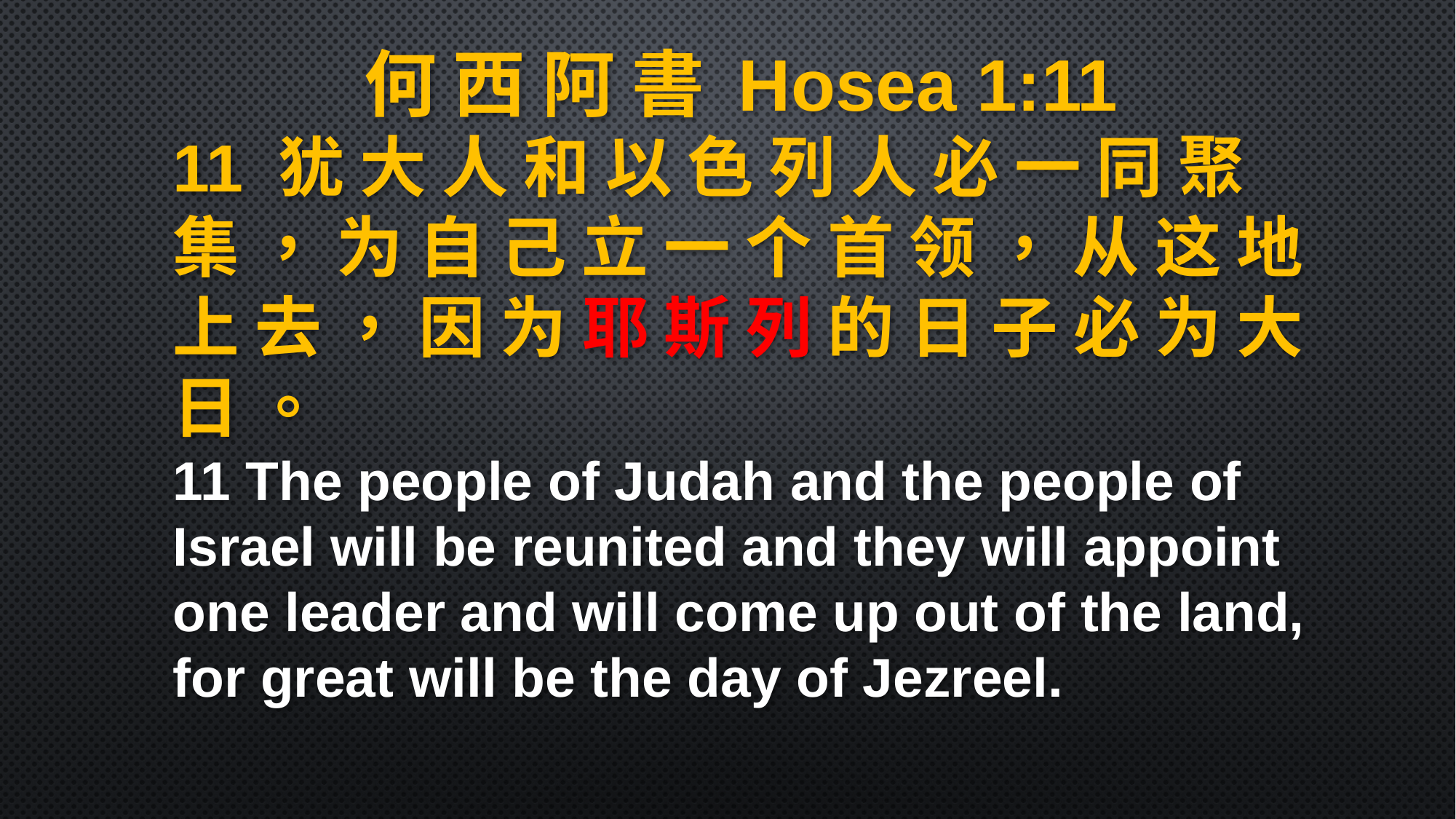

何 西 阿 書 Hosea 1:11
11 犹 大 人 和 以 色 列 人 必 一 同 聚 集 ， 为 自 己 立 一 个 首 领 ， 从 这 地 上 去 ， 因 为 耶 斯 列 的 日 子 必 为 大 日 。
11 The people of Judah and the people of Israel will be reunited and they will appoint one leader and will come up out of the land, for great will be the day of Jezreel.